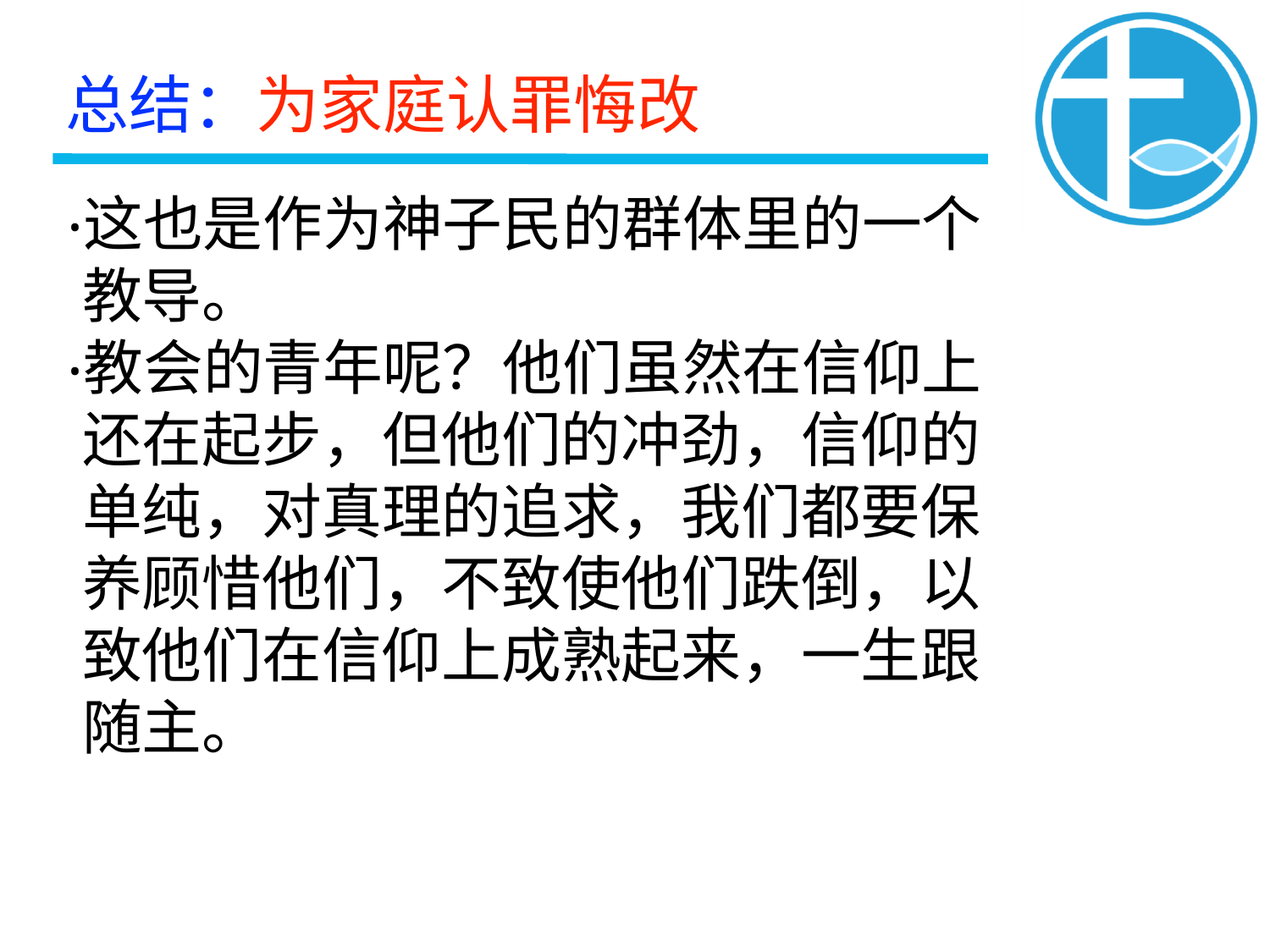

总结：为家庭认罪悔改
这也是作为神子民的群体里的一个教导。
教会的青年呢？他们虽然在信仰上还在起步，但他们的冲劲，信仰的单纯，对真理的追求，我们都要保养顾惜他们，不致使他们跌倒，以致他们在信仰上成熟起来，一生跟随主。